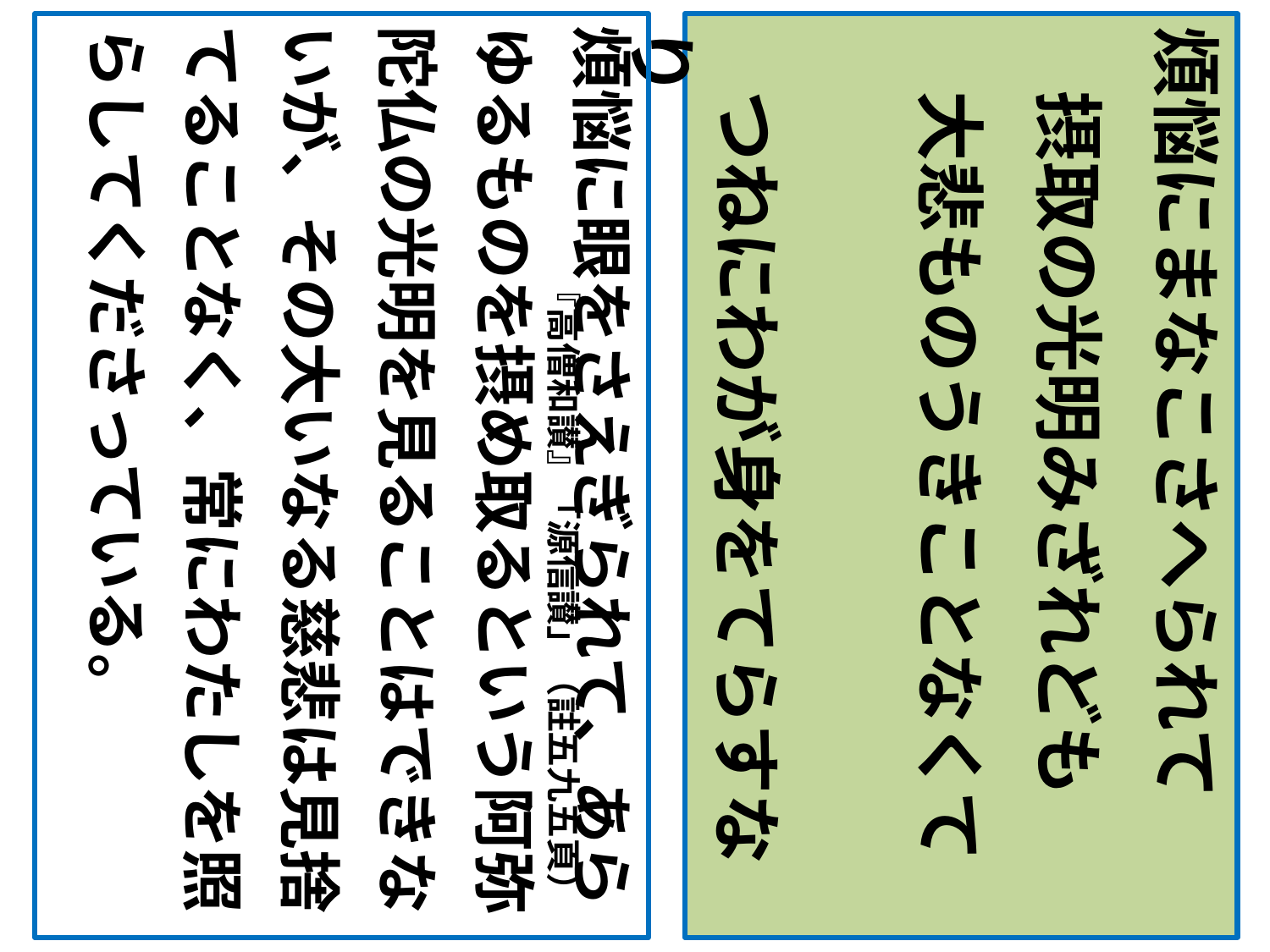

煩悩に眼をさえぎられて、あら

ゆるものを摂め取るという阿弥

陀仏の光明を見ることはできな

いが、その大いなる慈悲は見捨

てることなく、常にわたしを照

らしてくださっている。

煩悩にまなこさへられて

   摂取の光明みざれども

   大悲ものうきことなくて

   つねにわが身をてらすなり

　　　　　『高僧和讃』「源信讃」（註五九五頁）